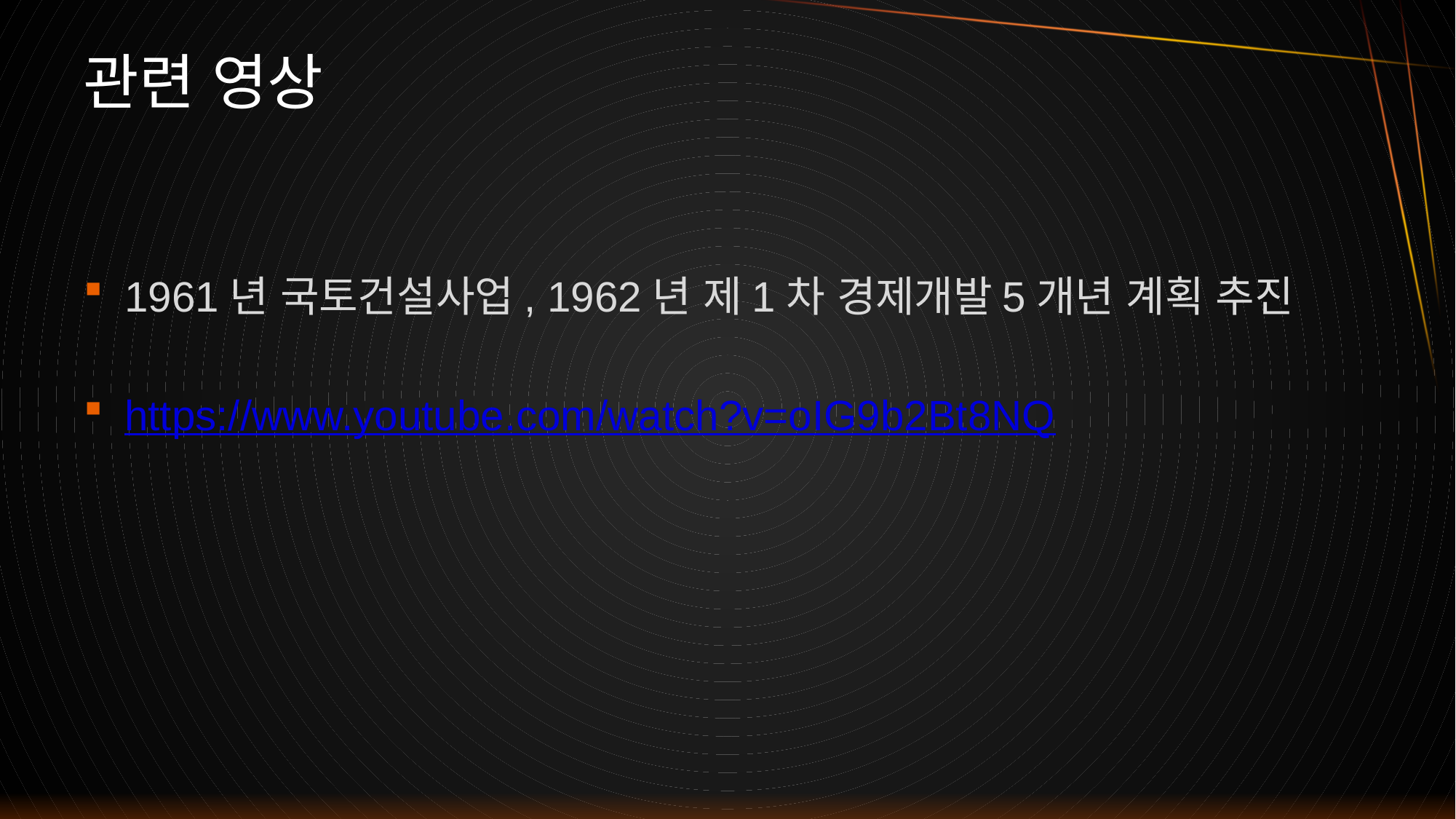

# 관련 영상

1961년 국토건설사업, 1962년 제1차 경제개발5개년 계획 추진

https://www.youtube.com/watch?v=oIG9b2Bt8NQ